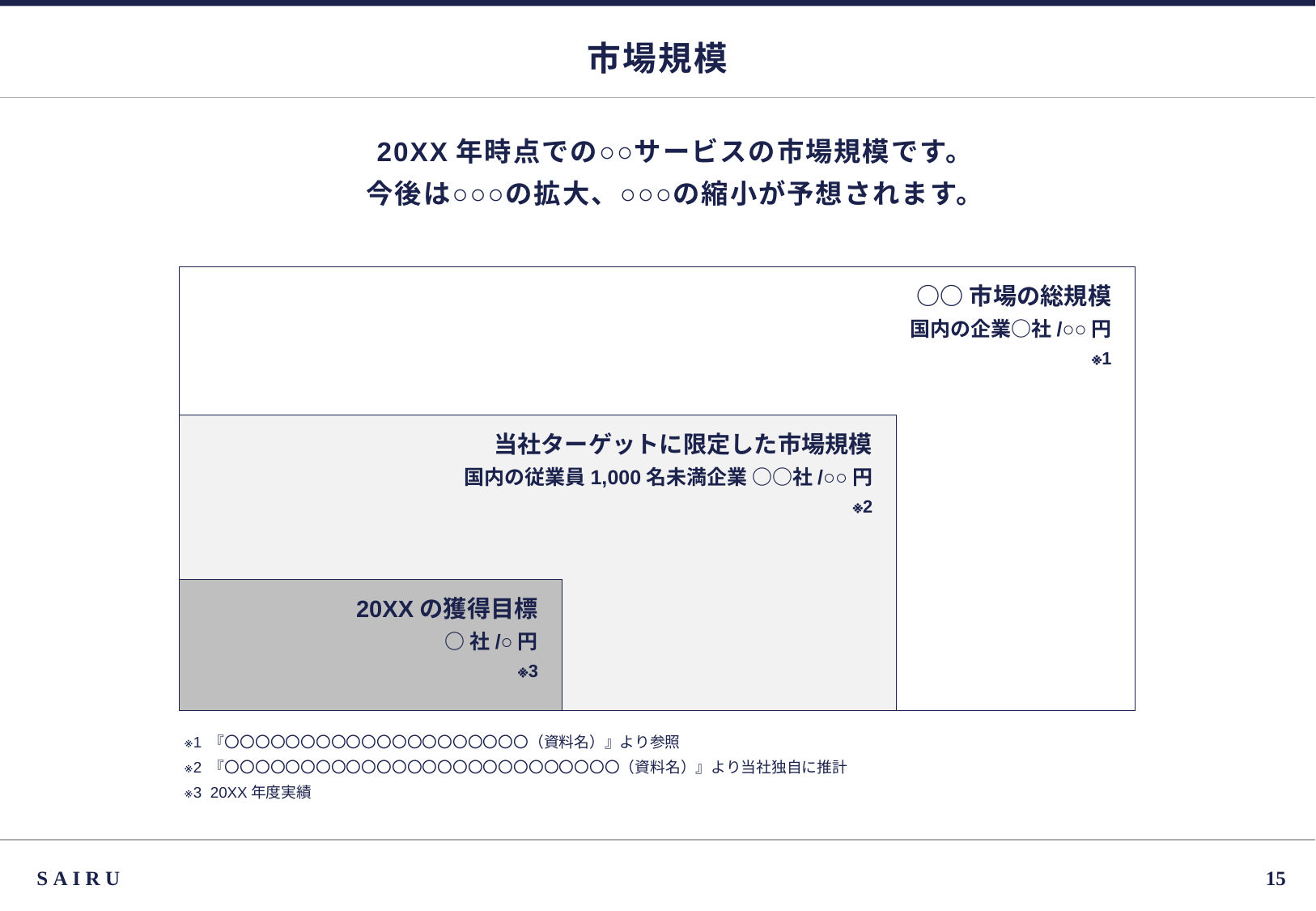

# 市場規模
20XX年時点での○○サービスの市場規模です。
今後は○○○の拡大、○○○の縮小が予想されます。
○○市場の総規模
国内の企業○社/○○円
※1
当社ターゲットに限定した市場規模
国内の従業員1,000名未満企業 ○○社/○○円
※2
20XXの獲得目標
○社/○円
※3
※1 『〇〇〇〇〇〇〇〇〇〇〇〇〇〇〇〇〇〇〇〇（資料名）』より参照
※2 『〇〇〇〇〇〇〇〇〇〇〇〇〇〇〇〇〇〇〇〇〇〇〇〇〇〇（資料名）』より当社独自に推計
※3  20XX年度実績
SAIRU
15